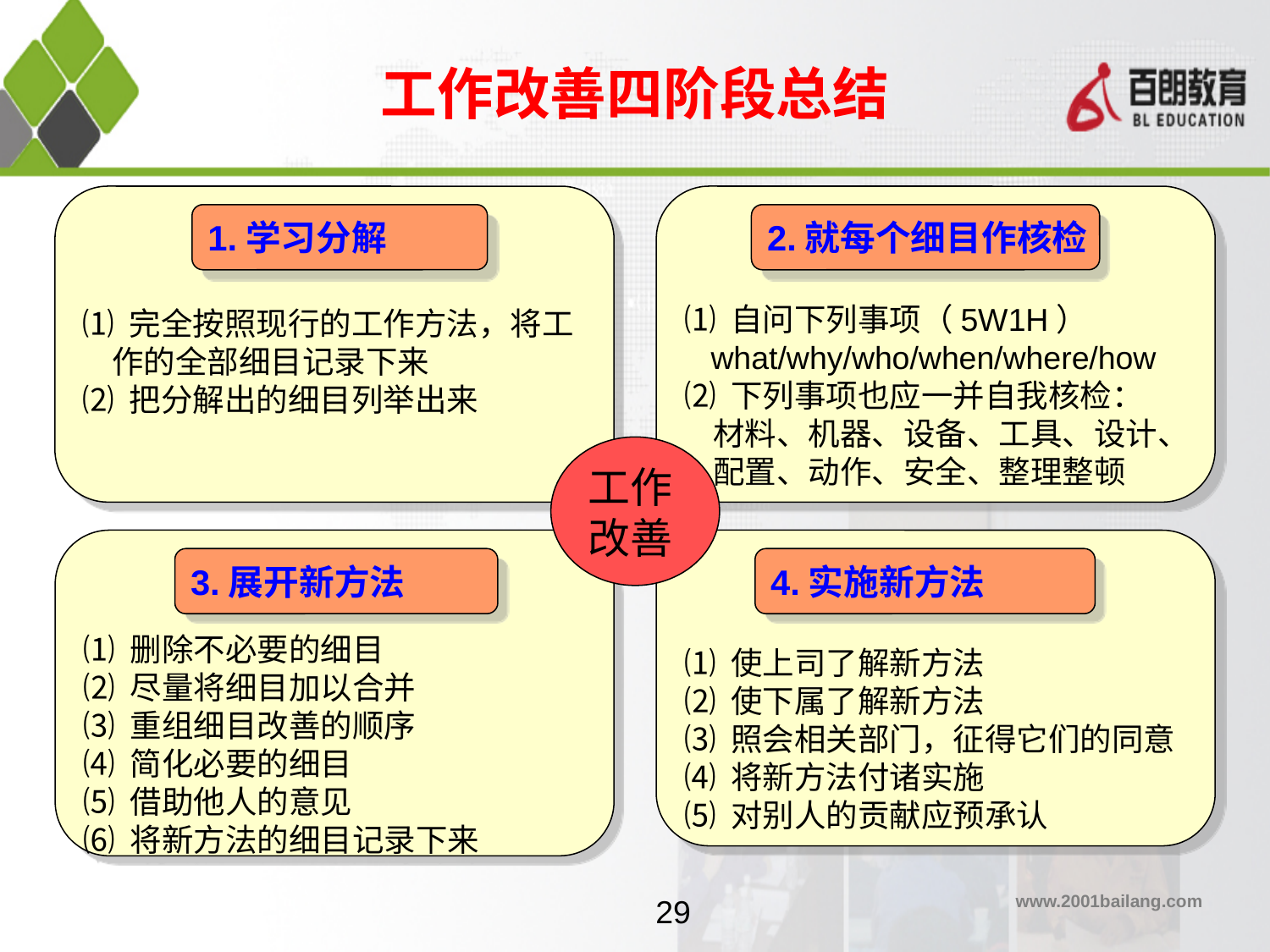

工作改善四阶段总结

⑴ 完全按照现行的工作方法，将工
   作的全部细目记录下来
⑵ 把分解出的细目列举出来

⑴ 自问下列事项（5W1H）
   what/why/who/when/where/how
⑵ 下列事项也应一并自我核检：
   材料、机器、设备、工具、设计、
   配置、动作、安全、整理整顿
1.学习分解
2.就每个细目作核检
工作
改善

⑴ 删除不必要的细目
⑵ 尽量将细目加以合并
⑶ 重组细目改善的顺序
⑷ 简化必要的细目
⑸ 借助他人的意见
⑹ 将新方法的细目记录下来

⑴ 使上司了解新方法
⑵ 使下属了解新方法
⑶ 照会相关部门，征得它们的同意
⑷ 将新方法付诸实施
⑸ 对别人的贡献应预承认
3.展开新方法
4.实施新方法
29